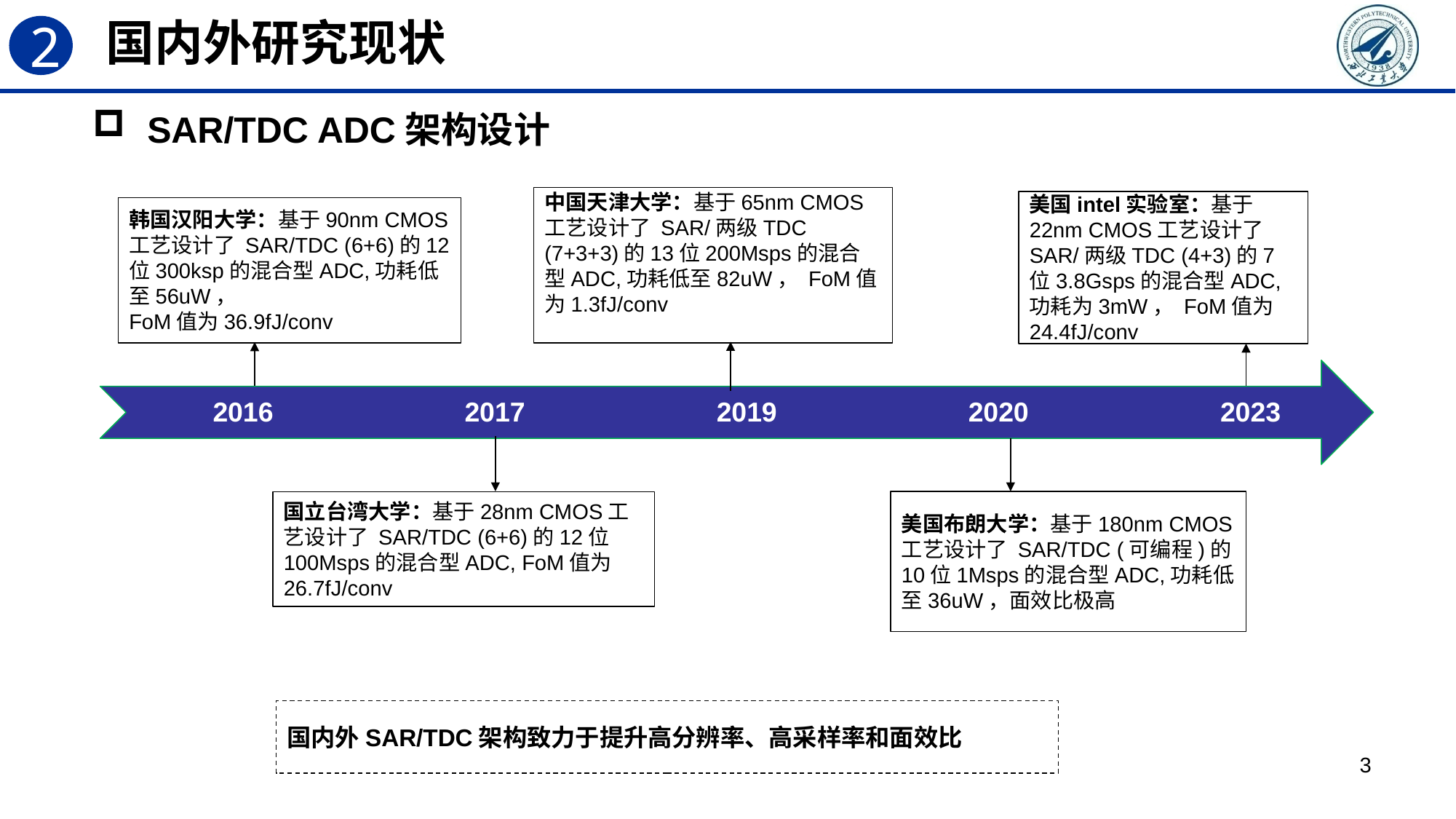

# 国内外研究现状
2

SAR/TDC ADC架构设计
中国天津大学：基于65nm CMOS工艺设计了 SAR/两级TDC (7+3+3)的13位200Msps的混合型ADC,功耗低至82uW， FoM值为1.3fJ/conv

美国intel实验室：基于22nm CMOS工艺设计了 SAR/两级TDC (4+3)的7位3.8Gsps的混合型ADC,功耗为3mW， FoM值为24.4fJ/conv
韩国汉阳大学：基于90nm CMOS工艺设计了 SAR/TDC (6+6)的12位300ksp的混合型ADC,功耗低至56uW， FoM值为36.9fJ/conv

2016
2017
2019
2020
2023
美国布朗大学：基于180nm CMOS工艺设计了 SAR/TDC (可编程)的10位1Msps的混合型ADC,功耗低至36uW，面效比极高
国立台湾大学：基于28nm CMOS工艺设计了 SAR/TDC (6+6)的12位 100Msps的混合型ADC, FoM值为26.7fJ/conv
国内外SAR/TDC架构致力于提升高分辨率、高采样率和面效比
3